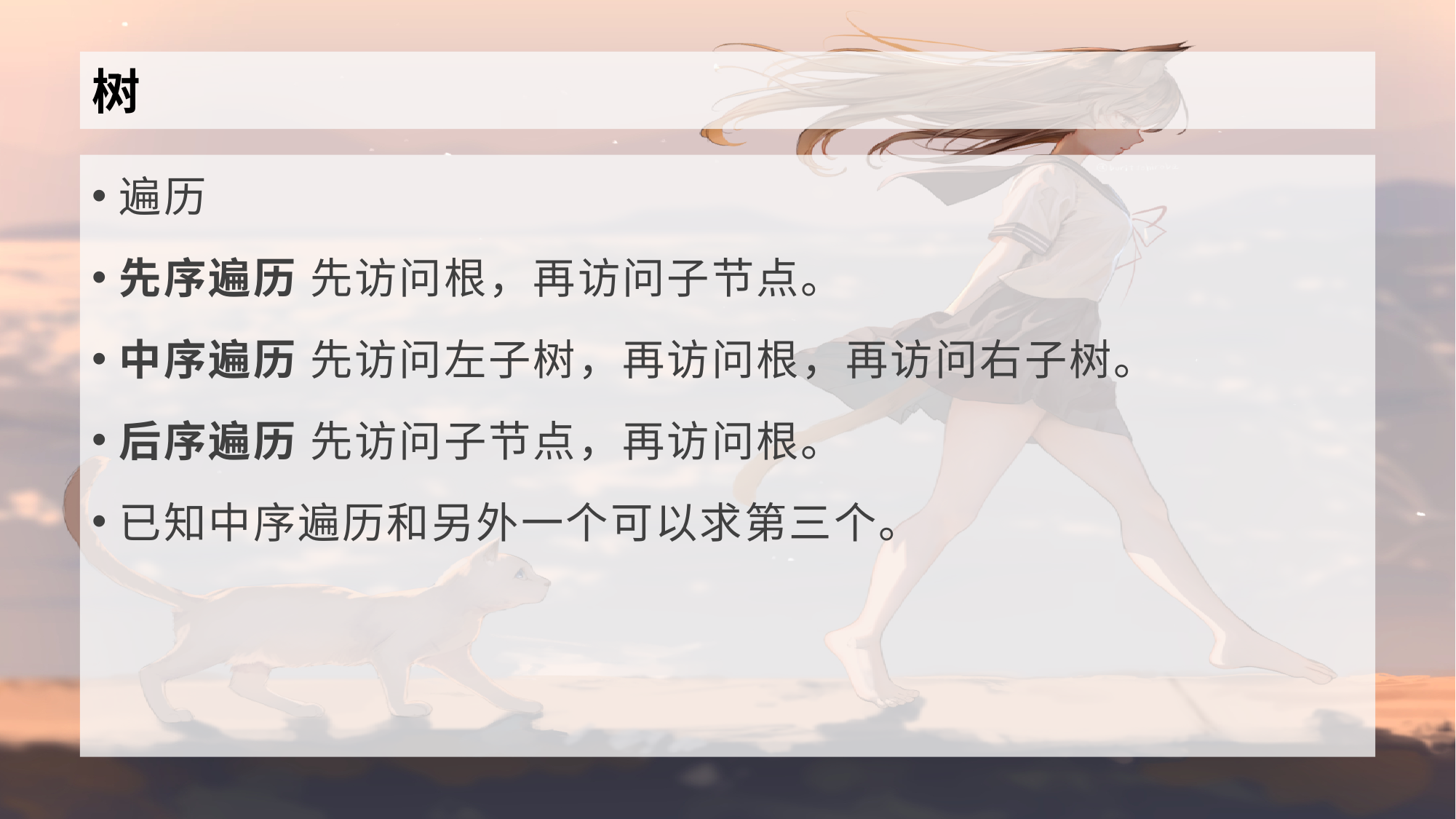

# 树
遍历
先序遍历 先访问根，再访问子节点。
中序遍历 先访问左子树，再访问根，再访问右子树。
后序遍历 先访问子节点，再访问根。
已知中序遍历和另外一个可以求第三个。